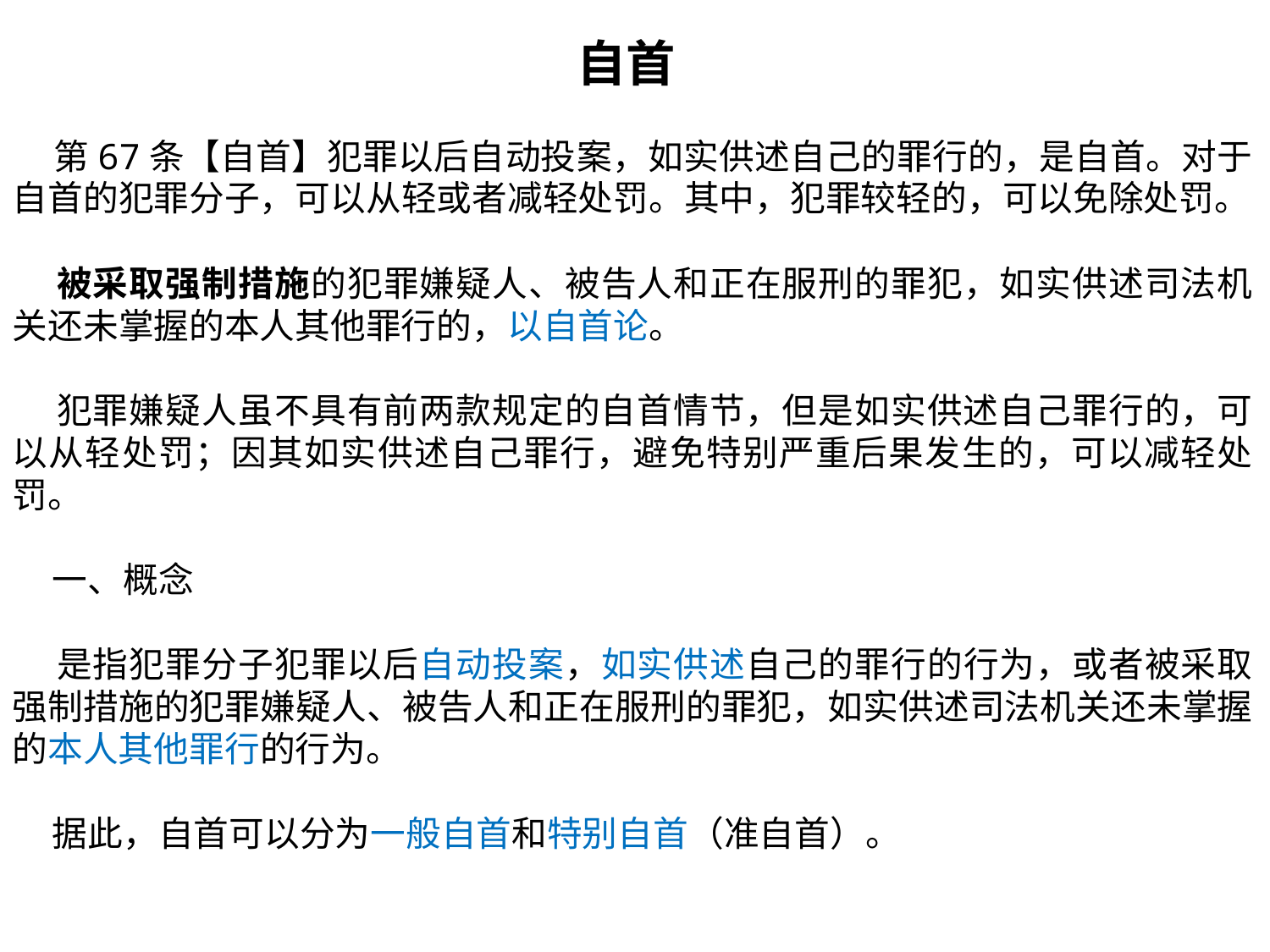

自首

    第67条【自首】犯罪以后自动投案，如实供述自己的罪行的，是自首。对于自首的犯罪分子，可以从轻或者减轻处罚。其中，犯罪较轻的，可以免除处罚。

    被采取强制措施的犯罪嫌疑人、被告人和正在服刑的罪犯，如实供述司法机关还未掌握的本人其他罪行的，以自首论。

    犯罪嫌疑人虽不具有前两款规定的自首情节，但是如实供述自己罪行的，可以从轻处罚；因其如实供述自己罪行，避免特别严重后果发生的，可以减轻处罚。

    一、概念

    是指犯罪分子犯罪以后自动投案，如实供述自己的罪行的行为，或者被采取强制措施的犯罪嫌疑人、被告人和正在服刑的罪犯，如实供述司法机关还未掌握的本人其他罪行的行为。

    据此，自首可以分为一般自首和特别自首（准自首）。